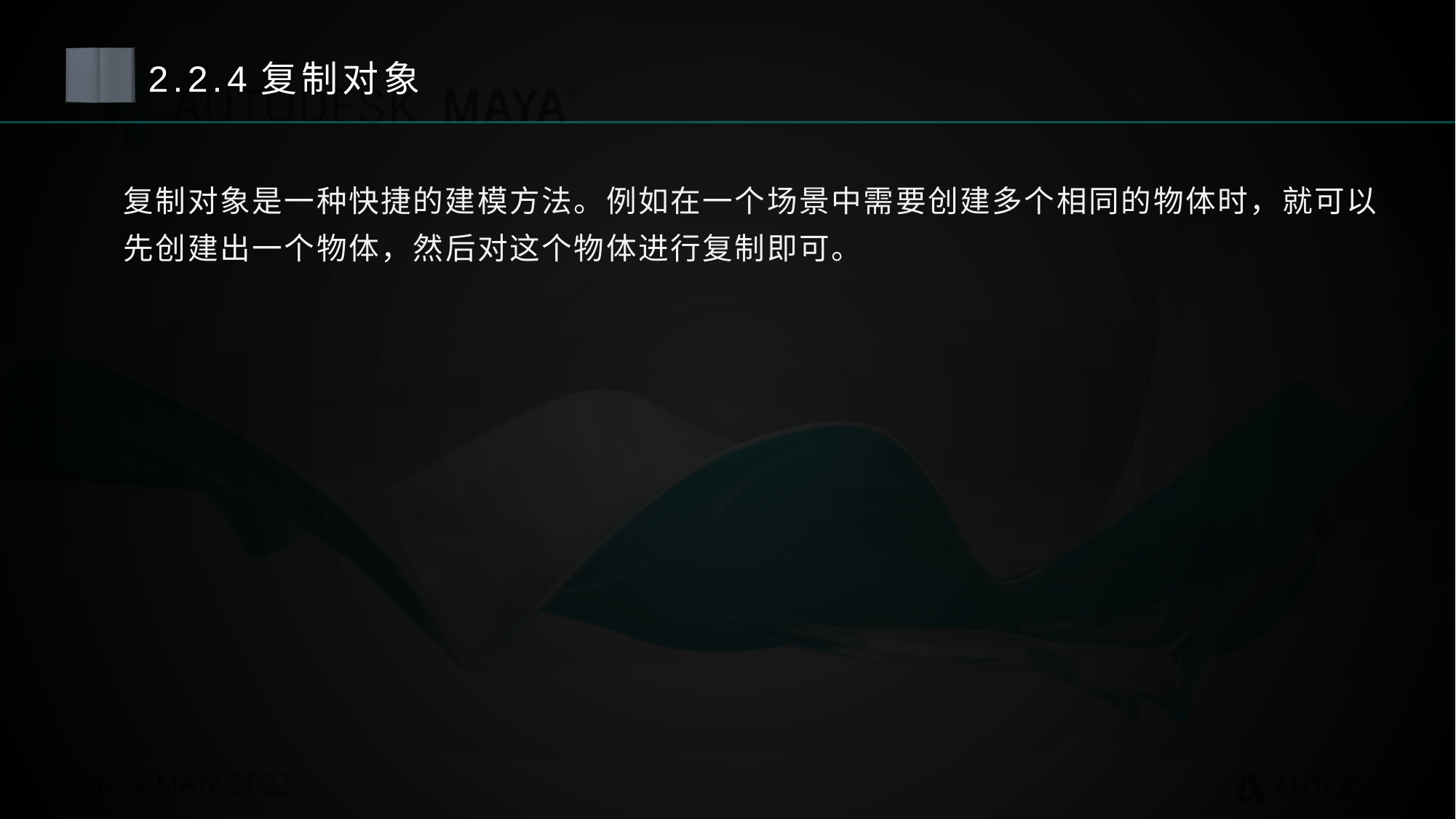

2.2.4复制对象
复制对象是一种快捷的建模方法。例如在一个场景中需要创建多个相同的物体时，就可以先创建出一个物体，然后对这个物体进行复制即可。